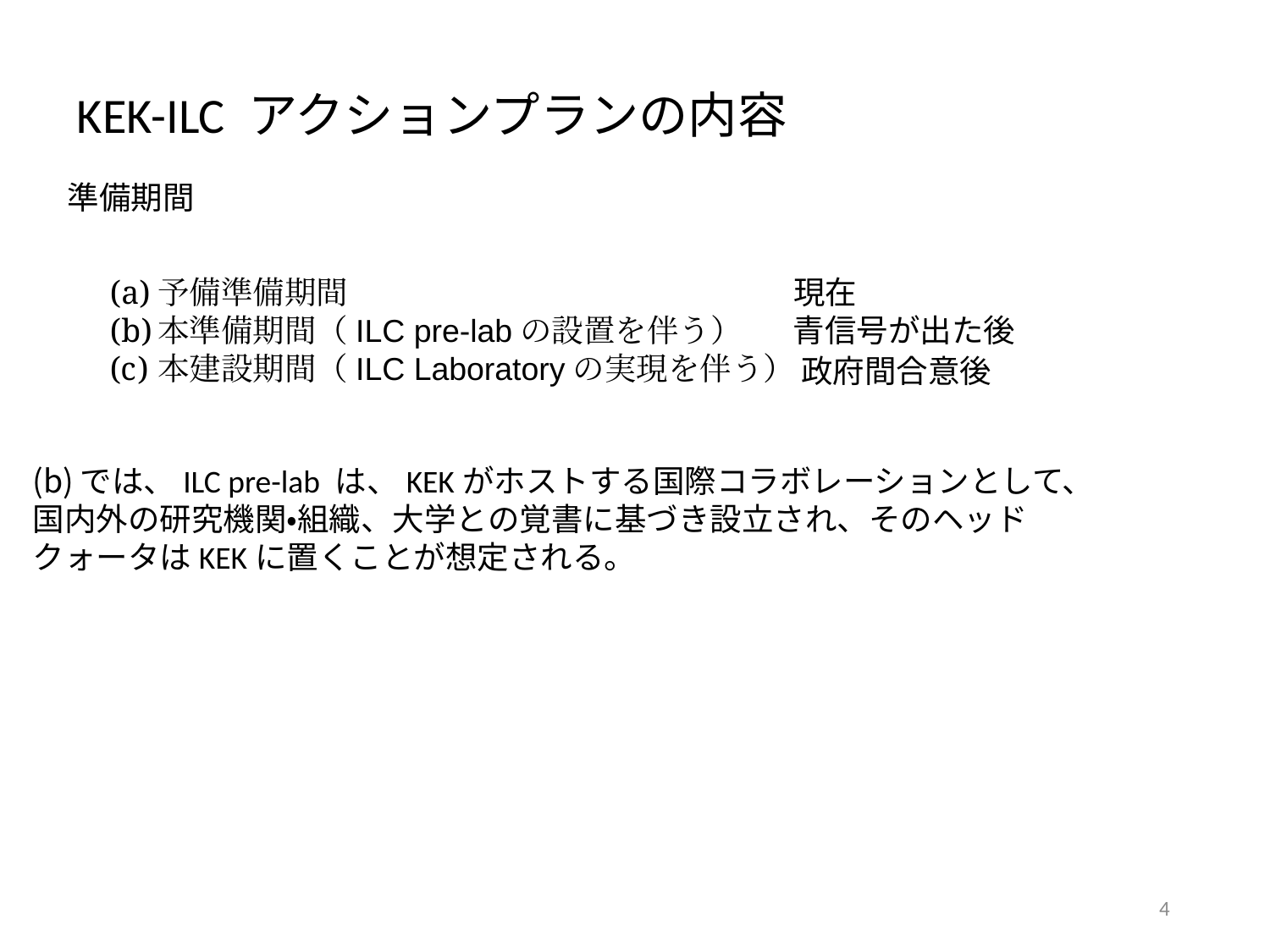

KEK-ILC アクションプランの内容
準備期間
予備準備期間
本準備期間（ILC pre-labの設置を伴う）
本建設期間（ILC Laboratoryの実現を伴う）
現在
青信号が出た後
政府間合意後
では、ILC pre-lab は、KEKがホストする国際コラボレーションとして、
国内外の研究機関・組織、大学との覚書に基づき設立され、そのヘッド
クォータはKEKに置くことが想定される。
4